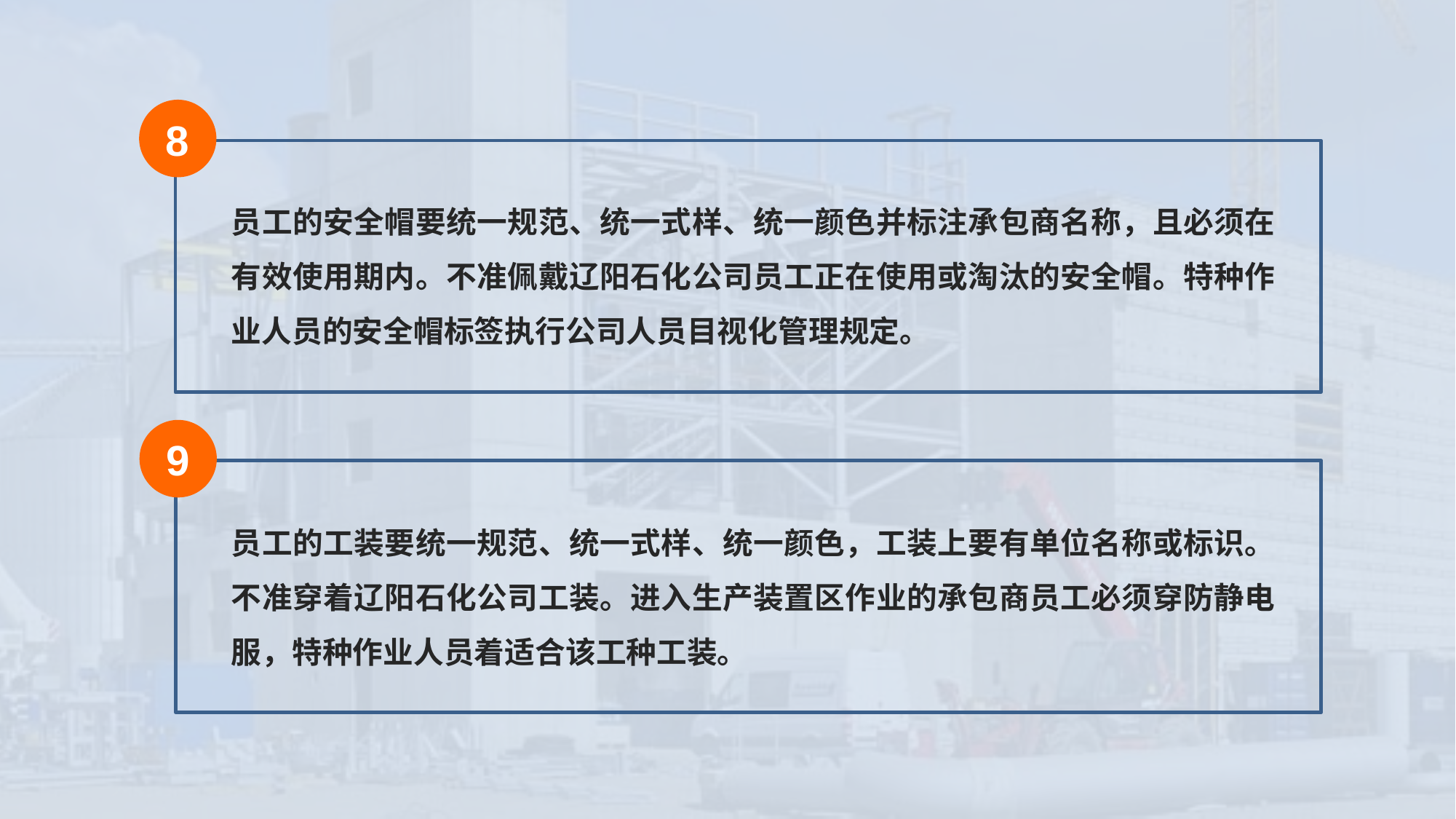

8

员工的安全帽要统一规范、统一式样、统一颜色并标注承包商名称，且必须在有效使用期内。不准佩戴辽阳石化公司员工正在使用或淘汰的安全帽。特种作业人员的安全帽标签执行公司人员目视化管理规定。

9

员工的工装要统一规范、统一式样、统一颜色，工装上要有单位名称或标识。不准穿着辽阳石化公司工装。进入生产装置区作业的承包商员工必须穿防静电服，特种作业人员着适合该工种工装。